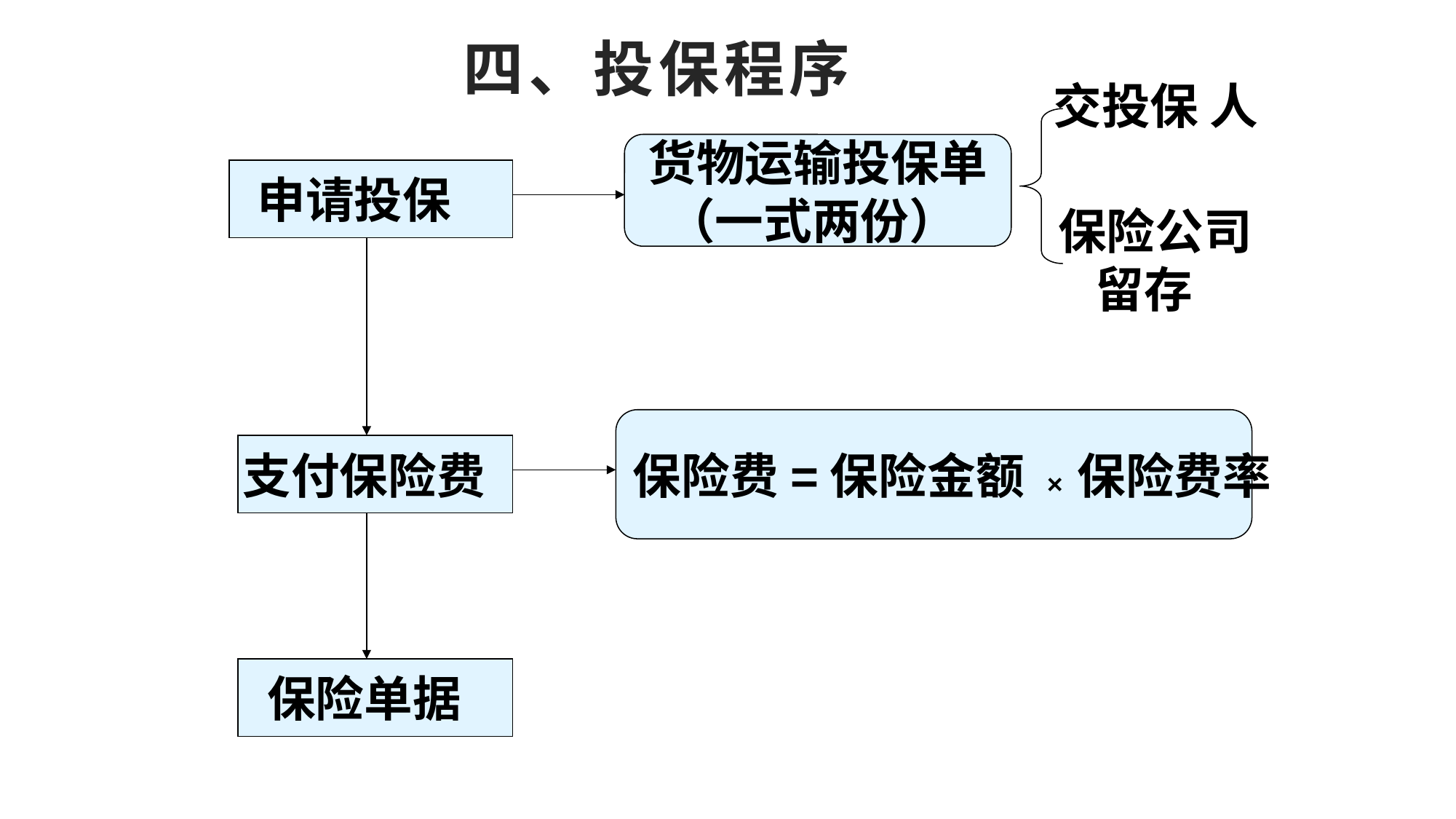

四、投保程序
交投保 人

保险公司留存
货物运输投保单（一式两份）
申请投保
保险费=保险金额 × 保险费率
支付保险费

保险单据